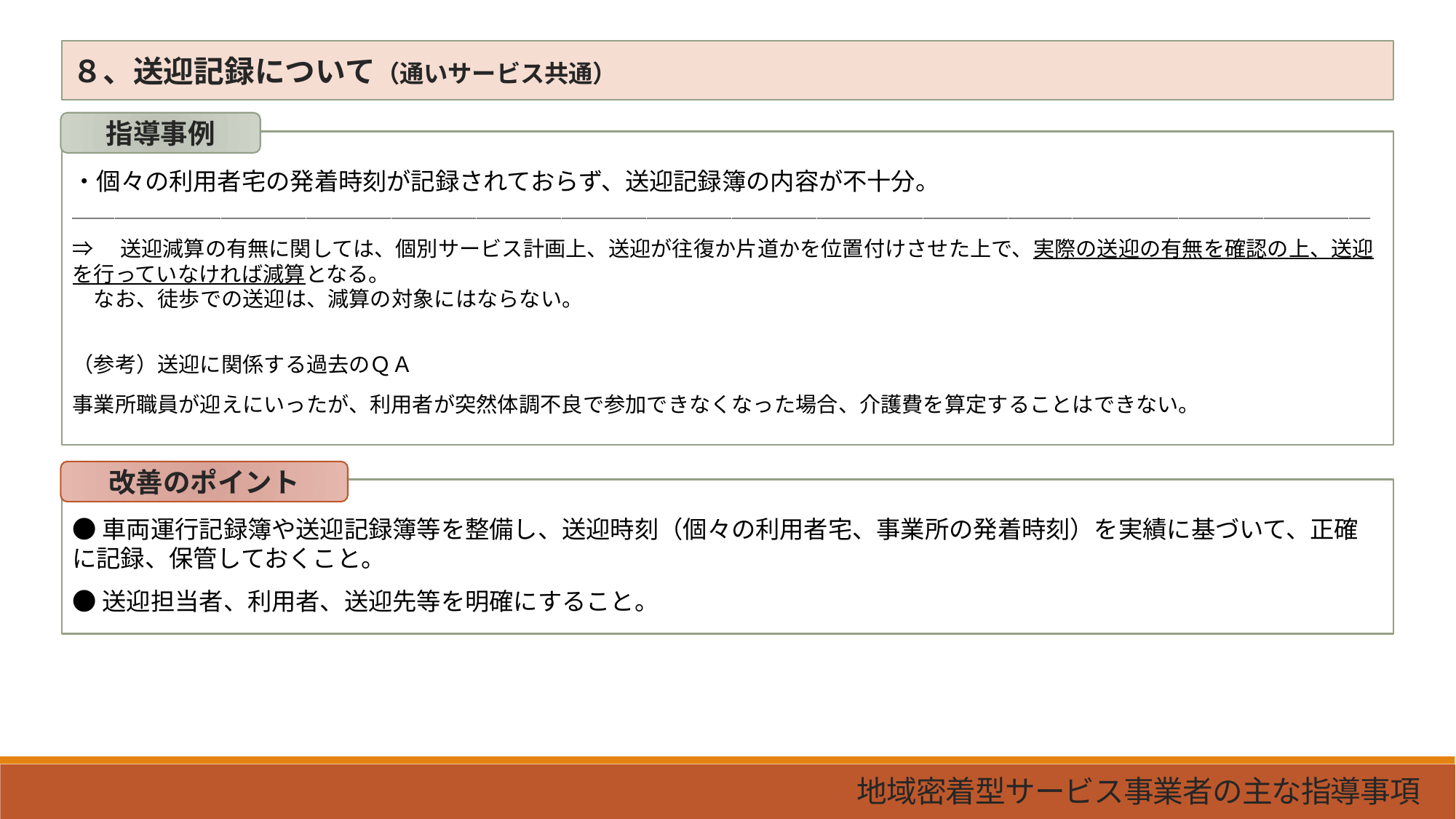

８、送迎記録について（通いサービス共通）
指導事例

・個々の利用者宅の発着時刻が記録されておらず、送迎記録簿の内容が不十分。
＿＿＿＿＿＿＿＿＿＿＿＿＿＿＿＿＿＿＿＿＿＿＿＿＿＿＿＿＿＿＿＿＿＿＿＿＿＿＿＿＿＿＿＿＿＿＿＿＿＿＿＿＿＿＿＿＿＿＿＿＿

⇒　送迎減算の有無に関しては、個別サービス計画上、送迎が往復か片道かを位置付けさせた上で、実際の送迎の有無を確認の上、送迎を行っていなければ減算となる。
　なお、徒歩での送迎は、減算の対象にはならない。

（参考）送迎に関係する過去のＱＡ

事業所職員が迎えにいったが、利用者が突然体調不良で参加できなくなった場合、介護費を算定することはできない。
改善のポイント

●車両運行記録簿や送迎記録簿等を整備し、送迎時刻（個々の利用者宅、事業所の発着時刻）を実績に基づいて、正確に記録、保管しておくこと。

●送迎担当者、利用者、送迎先等を明確にすること。
地域密着型サービス事業者の主な指導事項